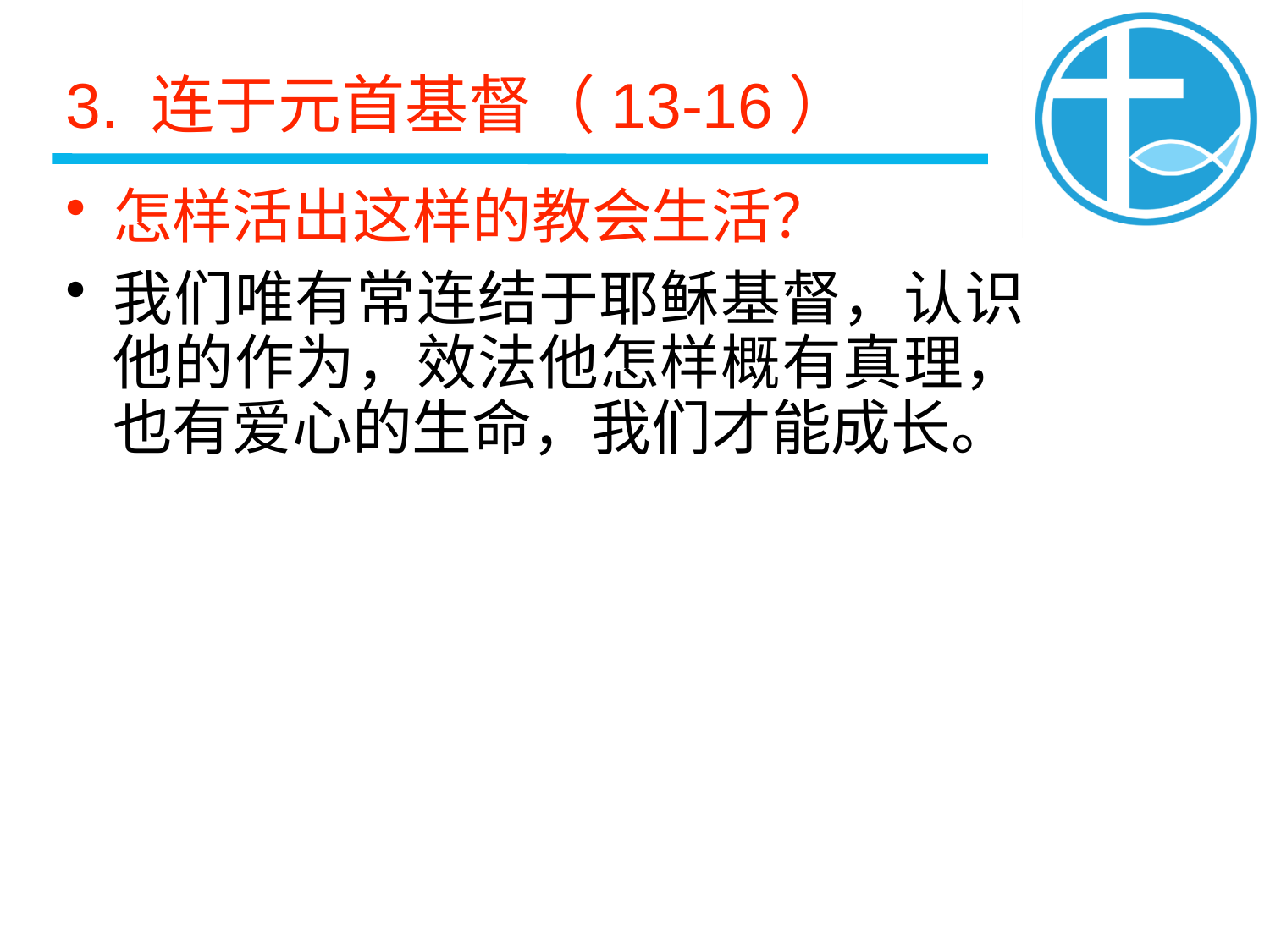

3. 连于元首基督（13-16）
怎样活出这样的教会生活？
我们唯有常连结于耶稣基督，认识他的作为，效法他怎样概有真理，也有爱心的生命，我们才能成长。